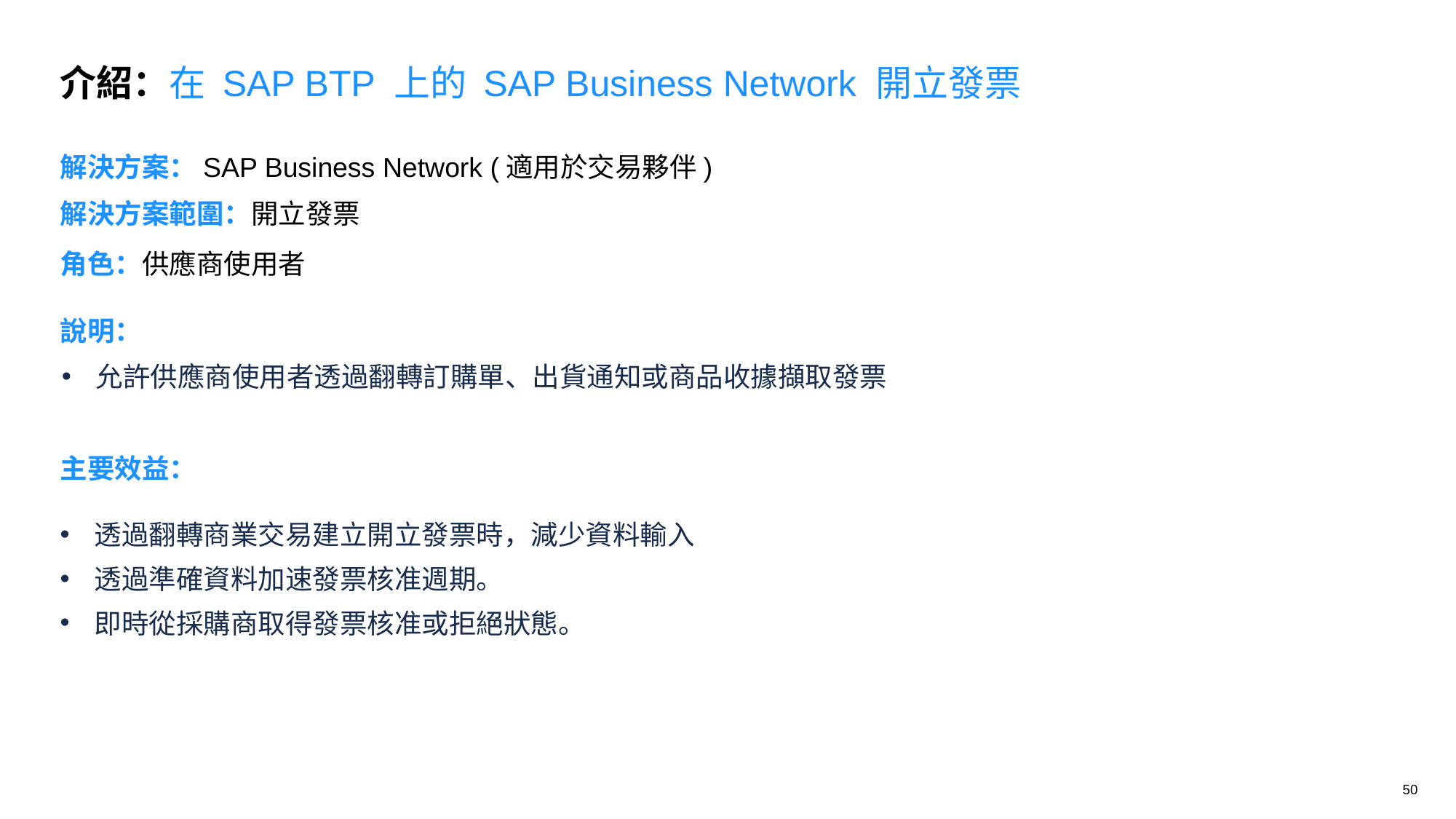

介紹：在 SAP BTP 上的 SAP Business Network 開立發票
解決方案：SAP Business Network (適用於交易夥伴)
# 解決方案範圍：開立發票
角色：供應商使用者
說明：
允許供應商使用者透過翻轉訂購單、出貨通知或商品收據擷取發票
主要效益：
透過翻轉商業交易建立開立發票時，減少資料輸入
透過準確資料加速發票核准週期。
即時從採購商取得發票核准或拒絕狀態。